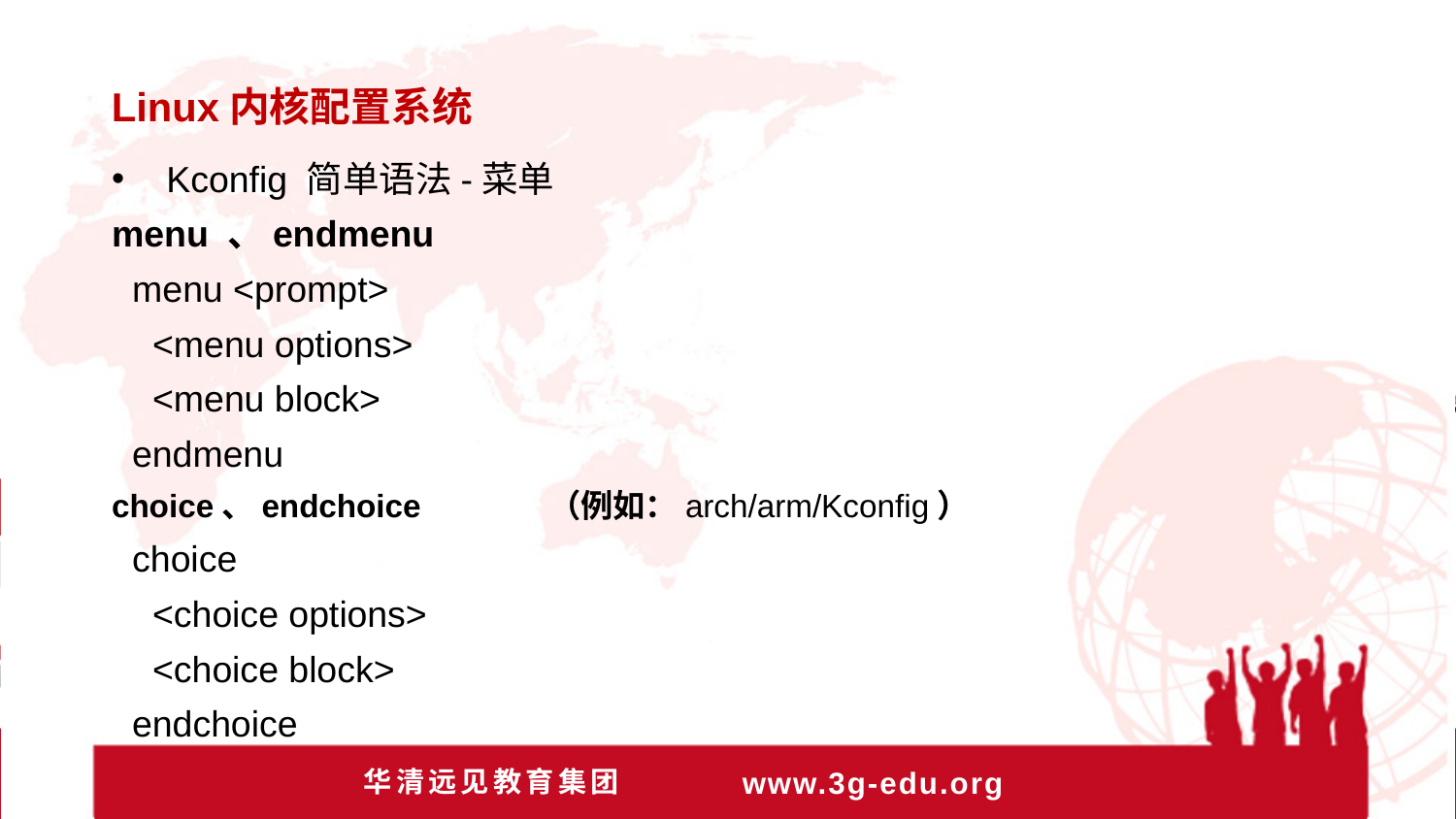

Linux内核配置系统
Kconfig 简单语法-菜单
menu 、endmenu
  menu <prompt>
    <menu options>
    <menu block>
  endmenu
choice、endchoice	（例如：arch/arm/Kconfig）
  choice
    <choice options>
    <choice block>
  endchoice